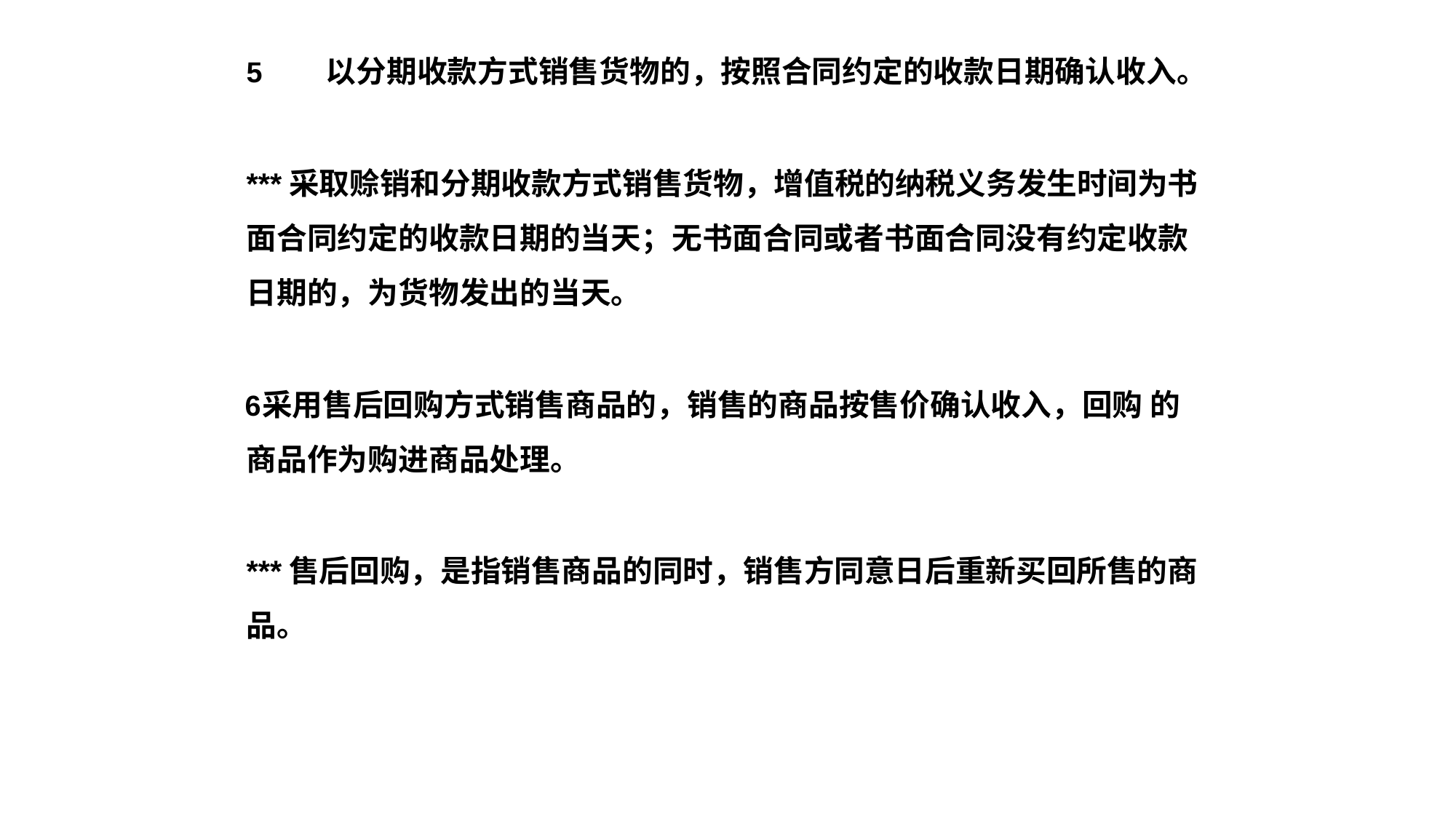

以分期收款方式销售货物的，按照合同约定的收款日期确认收入。

***采取赊销和分期收款方式销售货物，增值税的纳税义务发生时间为书 面合同约定的收款日期的当天；无书面合同或者书面合同没有约定收款 日期的，为货物发出的当天。

采用售后回购方式销售商品的，销售的商品按售价确认收入，回购 的商品作为购进商品处理。

***售后回购，是指销售商品的同时，销售方同意日后重新买回所售的商 品。